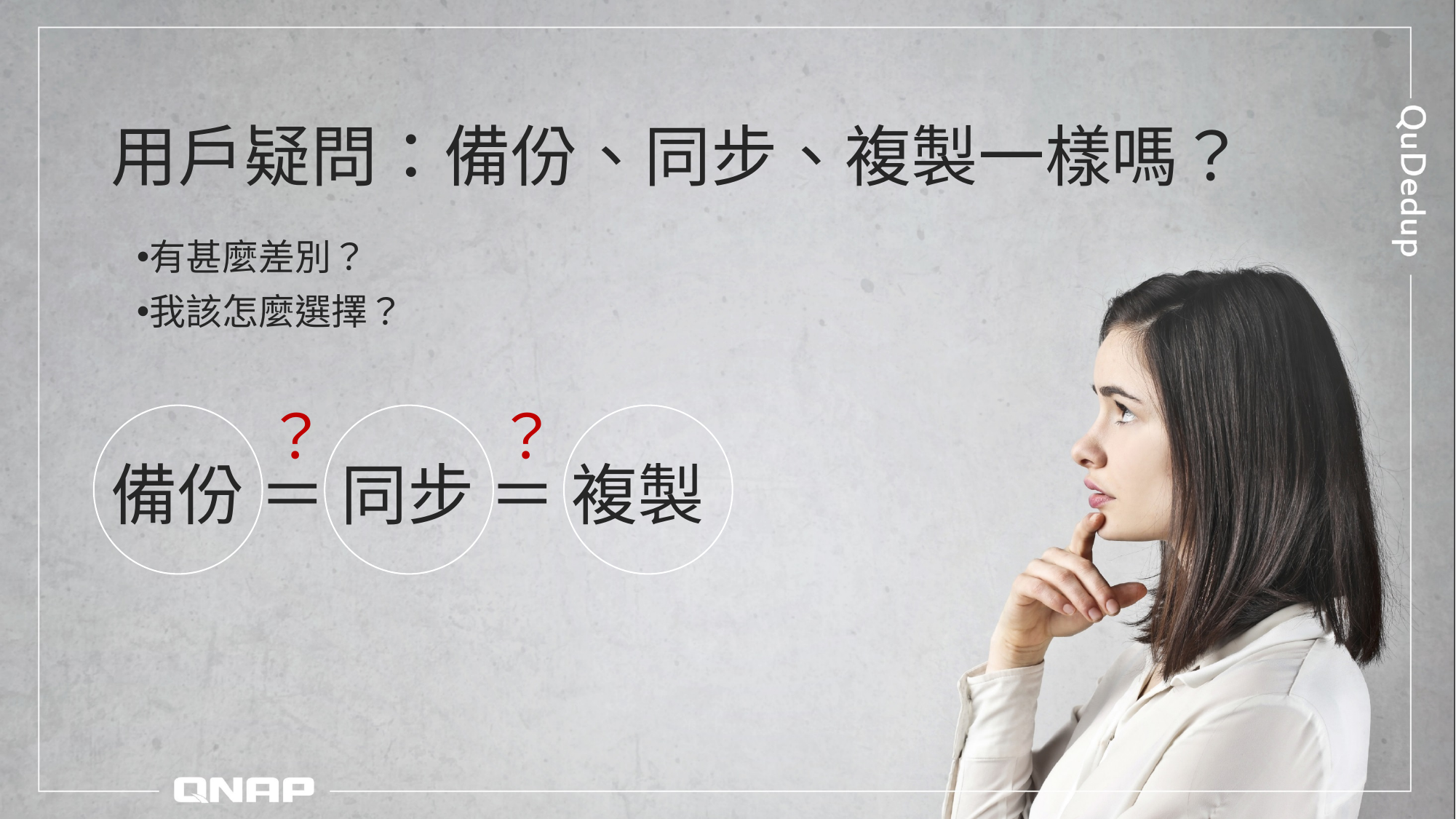

# 用戶疑問：備份、同步、複製一樣嗎？
有甚麼差別？
我該怎麼選擇？
？
？

備份 ＝ 同步 ＝ 複製